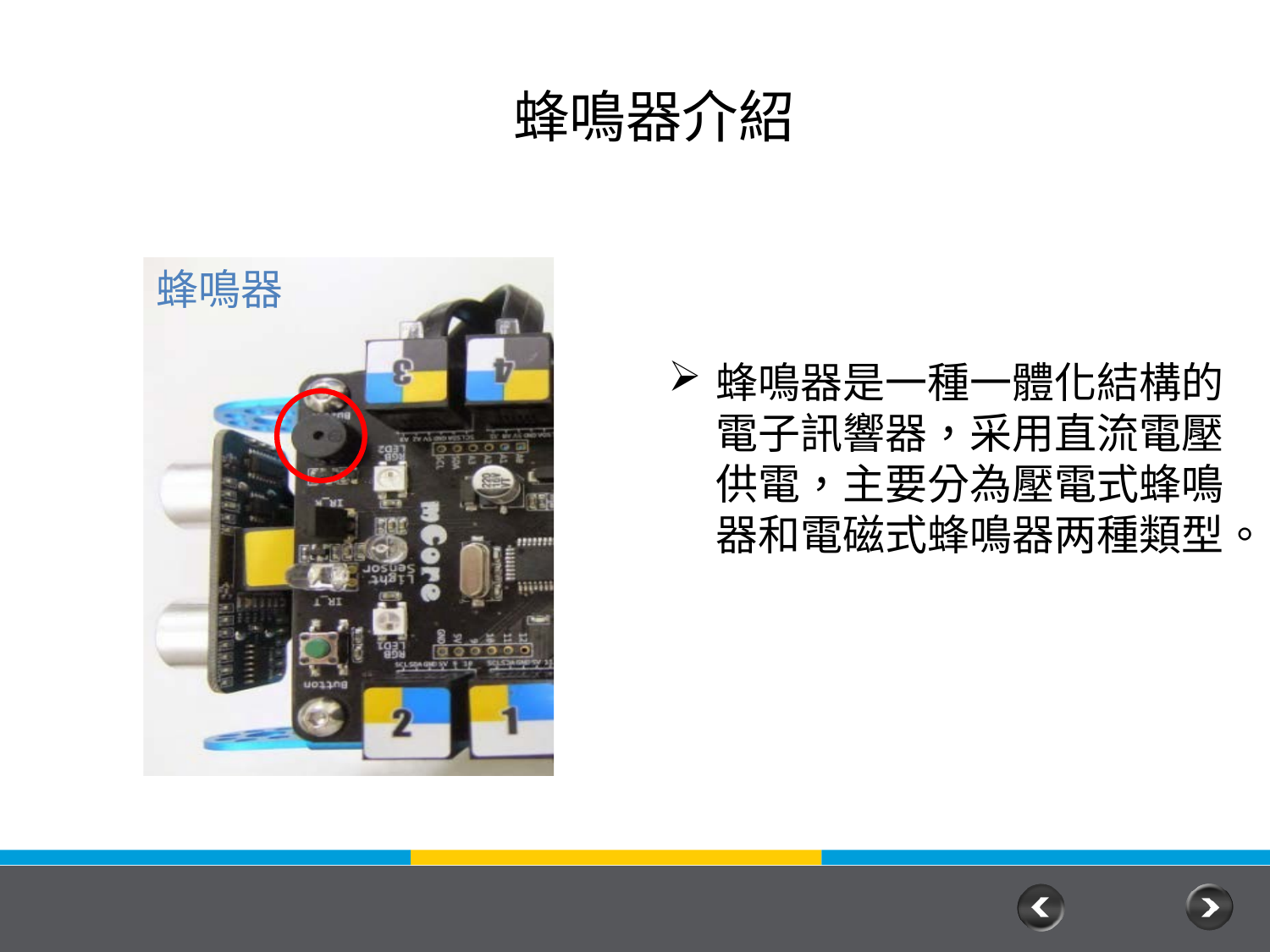

# 蜂鳴器介紹

蜂鳴器
蜂鳴器是一種一體化結構的 電子訊響器，采用直流電壓 供電，主要分為壓電式蜂鳴 器和電磁式蜂鳴器两種類型。

22